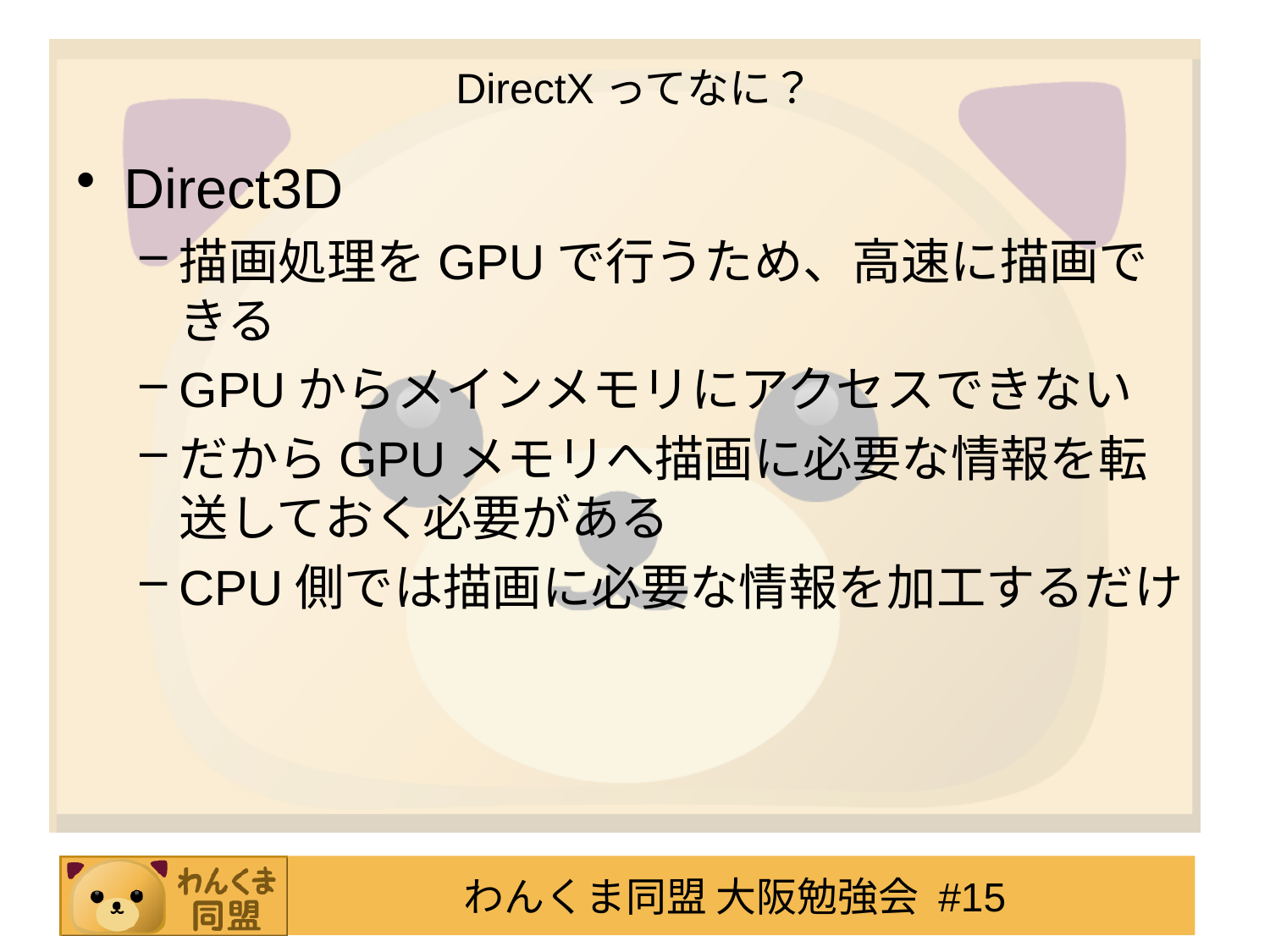

# DirectXってなに？
Direct3D
描画処理をGPUで行うため、高速に描画できる
GPUからメインメモリにアクセスできない
だからGPUメモリへ描画に必要な情報を転送しておく必要がある
CPU側では描画に必要な情報を加工するだけ